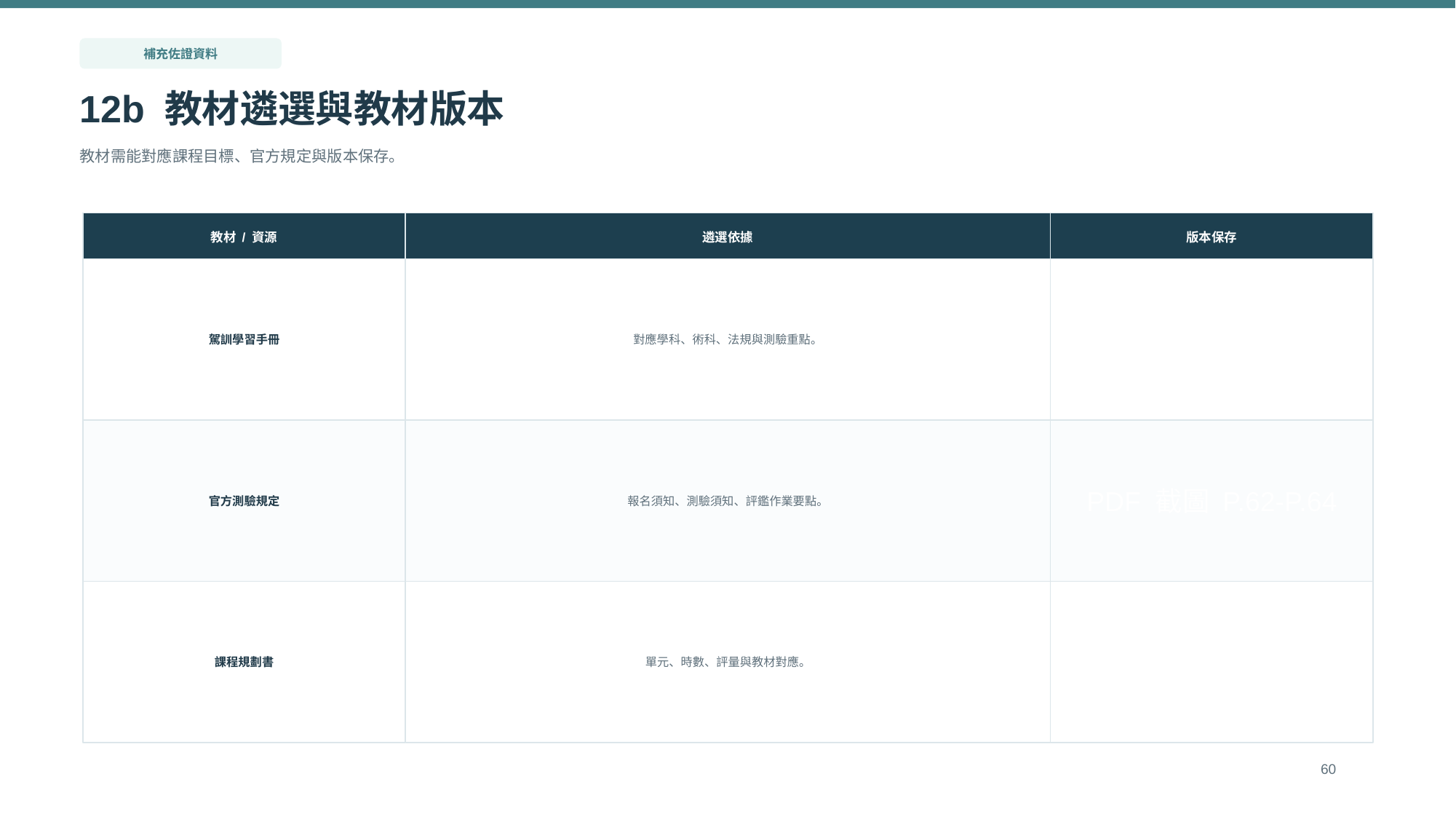

補充佐證資料
12b 教材遴選與教材版本
教材需能對應課程目標、官方規定與版本保存。
教材 / 資源
遴選依據
版本保存
駕訓學習手冊
對應學科、術科、法規與測驗重點。
PDF 與截圖 P.43、P.54
官方測驗規定
報名須知、測驗須知、評鑑作業要點。
PDF 截圖 P.62-P.64
課程規劃書
單元、時數、評量與教材對應。
P.52、P.57
60